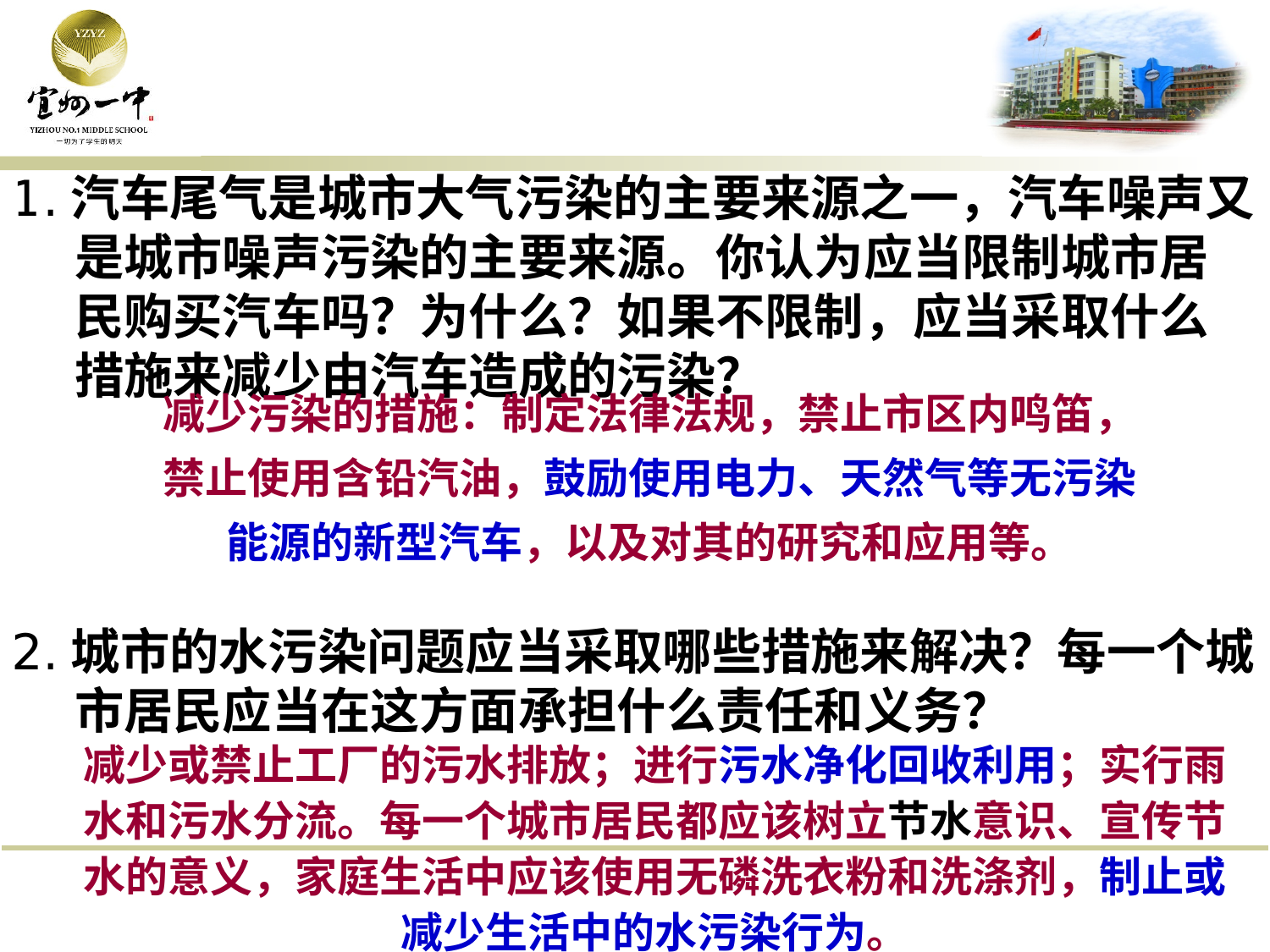

1.汽车尾气是城市大气污染的主要来源之一，汽车噪声又是城市噪声污染的主要来源。你认为应当限制城市居民购买汽车吗？为什么？如果不限制，应当采取什么措施来减少由汽车造成的污染？

2.城市的水污染问题应当采取哪些措施来解决？每一个城市居民应当在这方面承担什么责任和义务？
减少污染的措施：制定法律法规，禁止市区内鸣笛，
禁止使用含铅汽油，鼓励使用电力、天然气等无污染
能源的新型汽车，以及对其的研究和应用等。
减少或禁止工厂的污水排放；进行污水净化回收利用；实行雨水和污水分流。每一个城市居民都应该树立节水意识、宣传节水的意义，家庭生活中应该使用无磷洗衣粉和洗涤剂，制止或减少生活中的水污染行为。